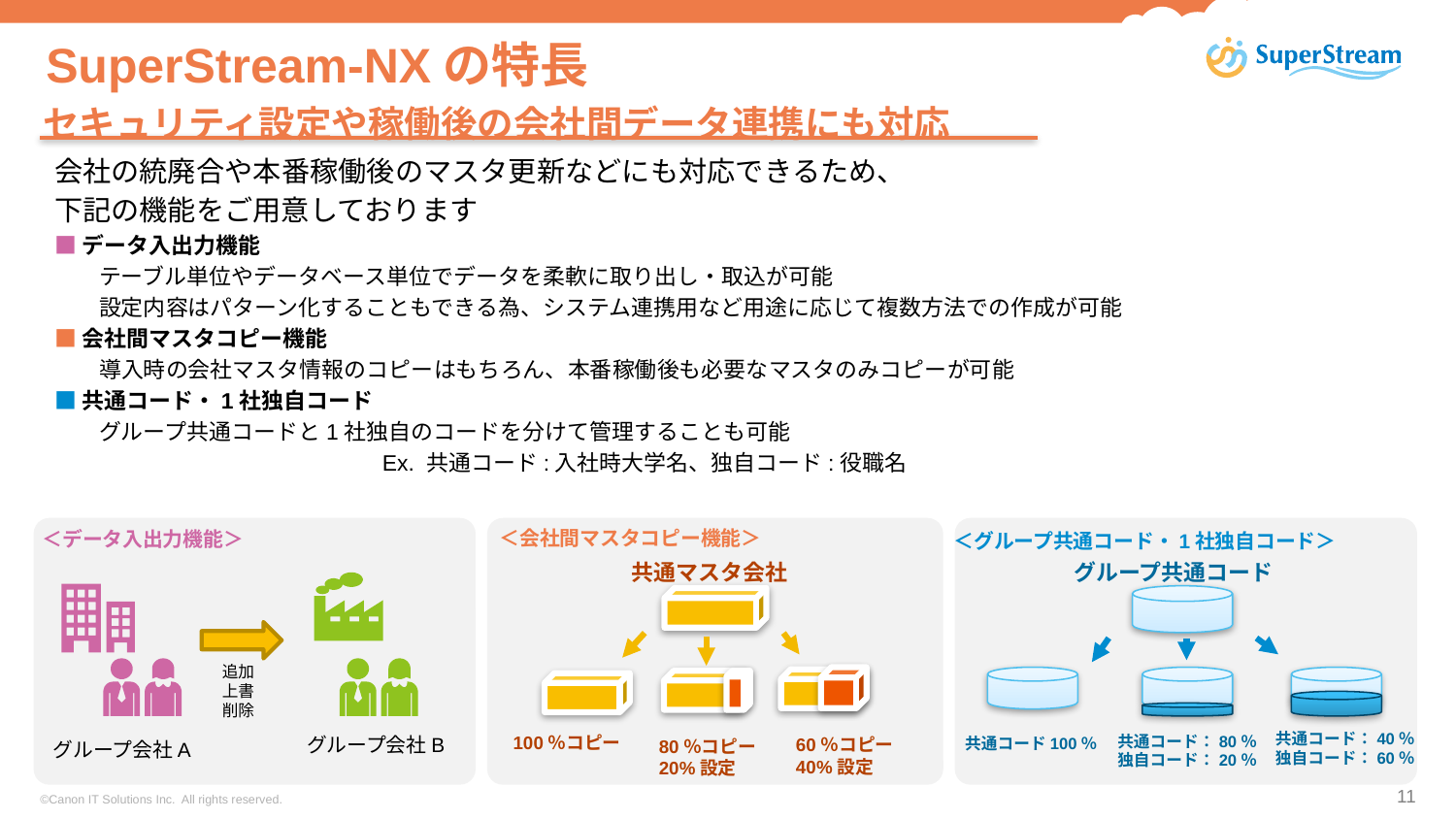

# SuperStream-NXの特長
セキュリティ設定や稼働後の会社間データ連携にも対応

会社の統廃合や本番稼働後のマスタ更新などにも対応できるため、
下記の機能をご用意しております
■データ入出力機能
　　テーブル単位やデータベース単位でデータを柔軟に取り出し・取込が可能
　　設定内容はパターン化することもできる為、システム連携用など用途に応じて複数方法での作成が可能
■会社間マスタコピー機能
　　導入時の会社マスタ情報のコピーはもちろん、本番稼働後も必要なマスタのみコピーが可能
■共通コード・1社独自コード
　　グループ共通コードと1社独自のコードを分けて管理することも可能
　　　　　　　　　　　　　　  Ex. 共通コード:入社時大学名、独自コード:役職名

＜会社間マスタコピー機能＞
＜データ入出力機能＞
＜グループ共通コード・1社独自コード＞
共通マスタ会社
グループ共通コード

追加
上書
削除

共通コード：40％
独自コード：60％
共通コード：80％
独自コード：20％
100％コピー
グループ会社B
共通コード100％
60％コピー
40%設定
80％コピー
20%設定
グループ会社A
©Canon IT Solutions Inc.  All rights reserved.
11